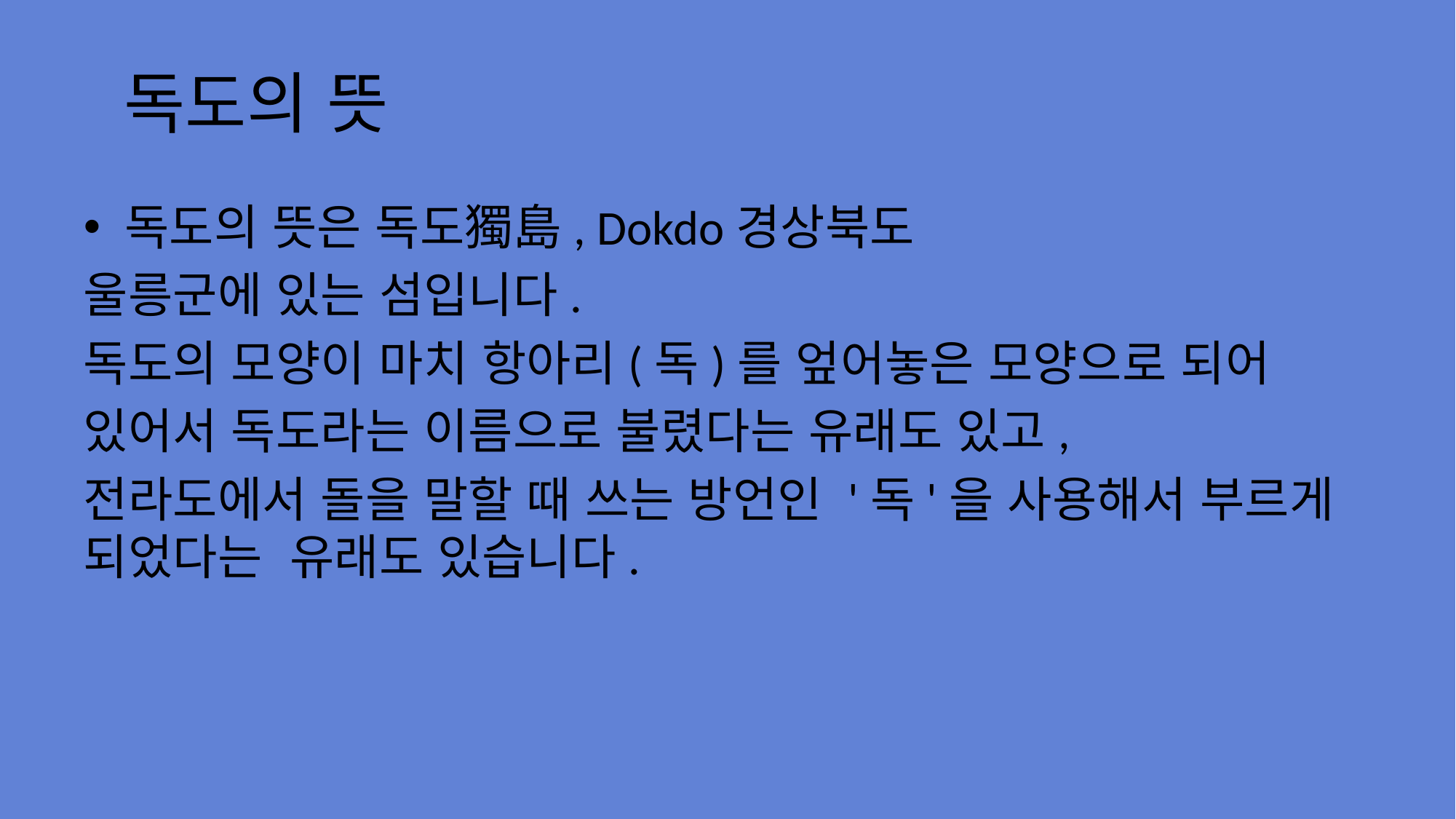

# 독도의 뜻
독도의 뜻은 독도獨島, Dokdo경상북도
울릉군에 있는 섬입니다.
독도의 모양이 마치 항아리(독)를 엎어놓은 모양으로 되어
있어서 독도라는 이름으로 불렸다는 유래도 있고,
전라도에서 돌을 말할 때 쓰는 방언인 '독'을 사용해서 부르게 되었다는  유래도 있습니다.